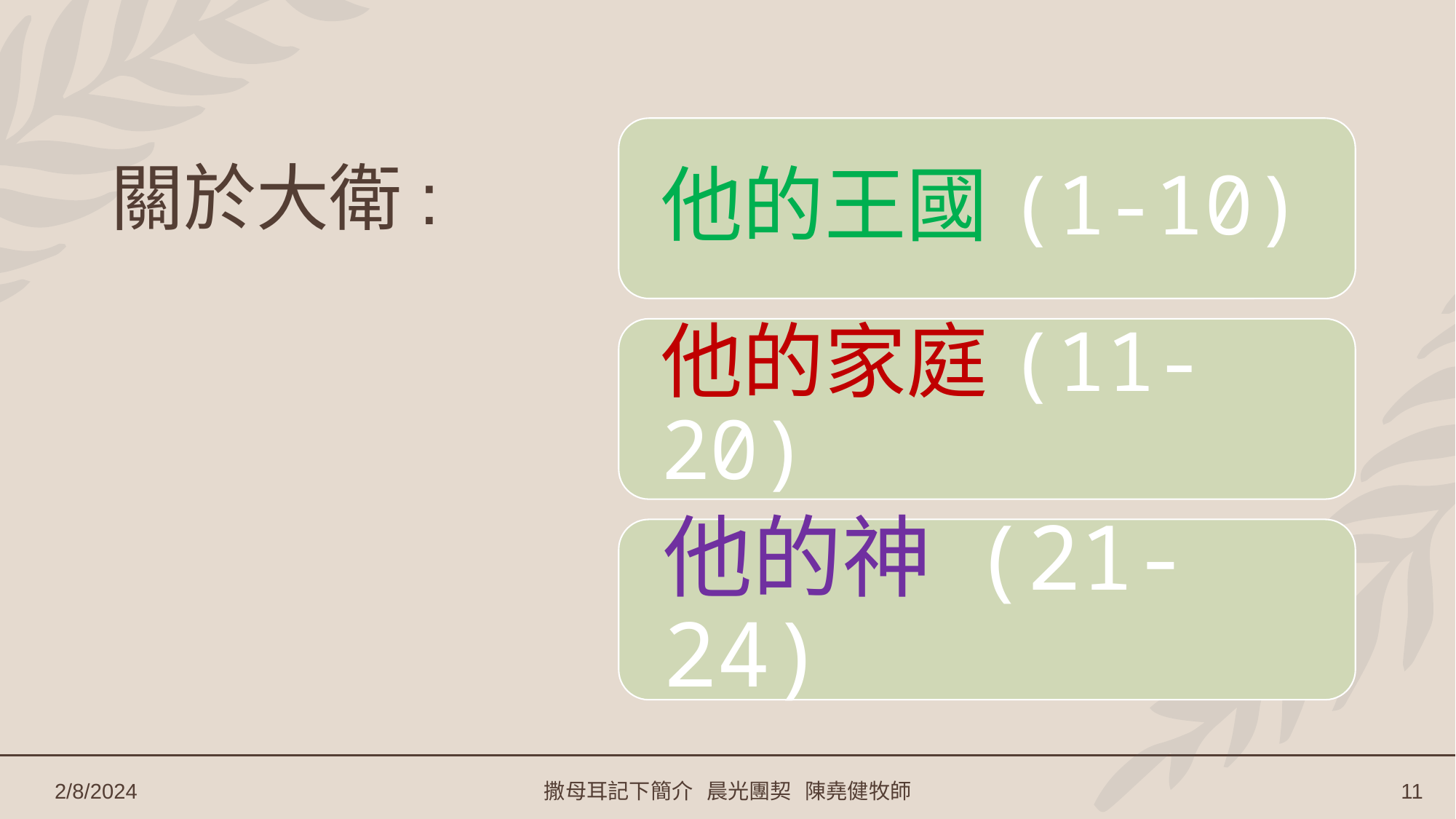

# 關於大衛:
他的王國(1-10)
他的家庭(11-20)
他的神 (21-24)

2/8/2024
撒母耳記下簡介  晨光團契  陳堯健牧師
11